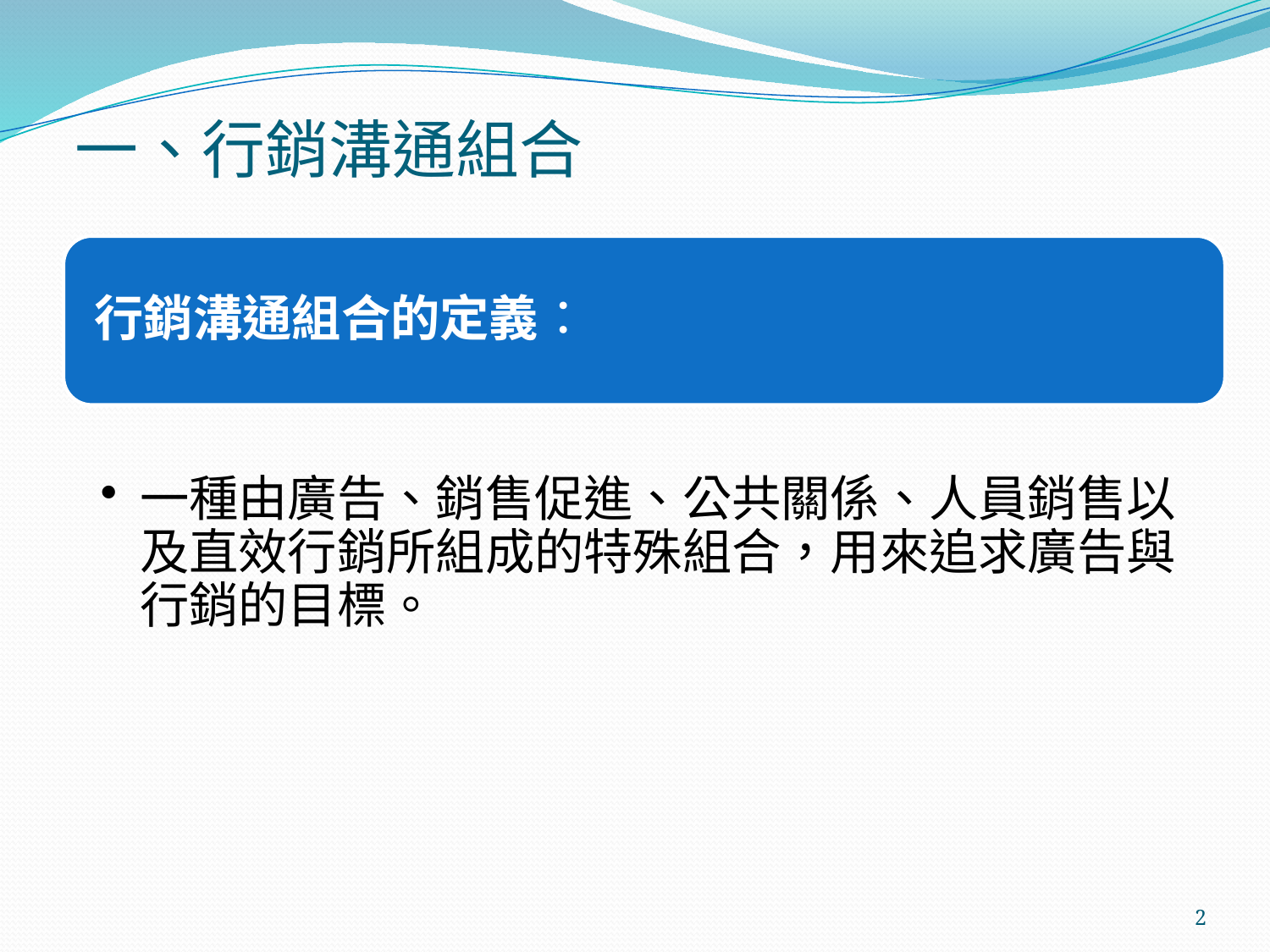

# 一、行銷溝通組合
行銷溝通組合的定義：
一種由廣告、銷售促進、公共關係、人員銷售以及直效行銷所組成的特殊組合，用來追求廣告與行銷的目標。
2